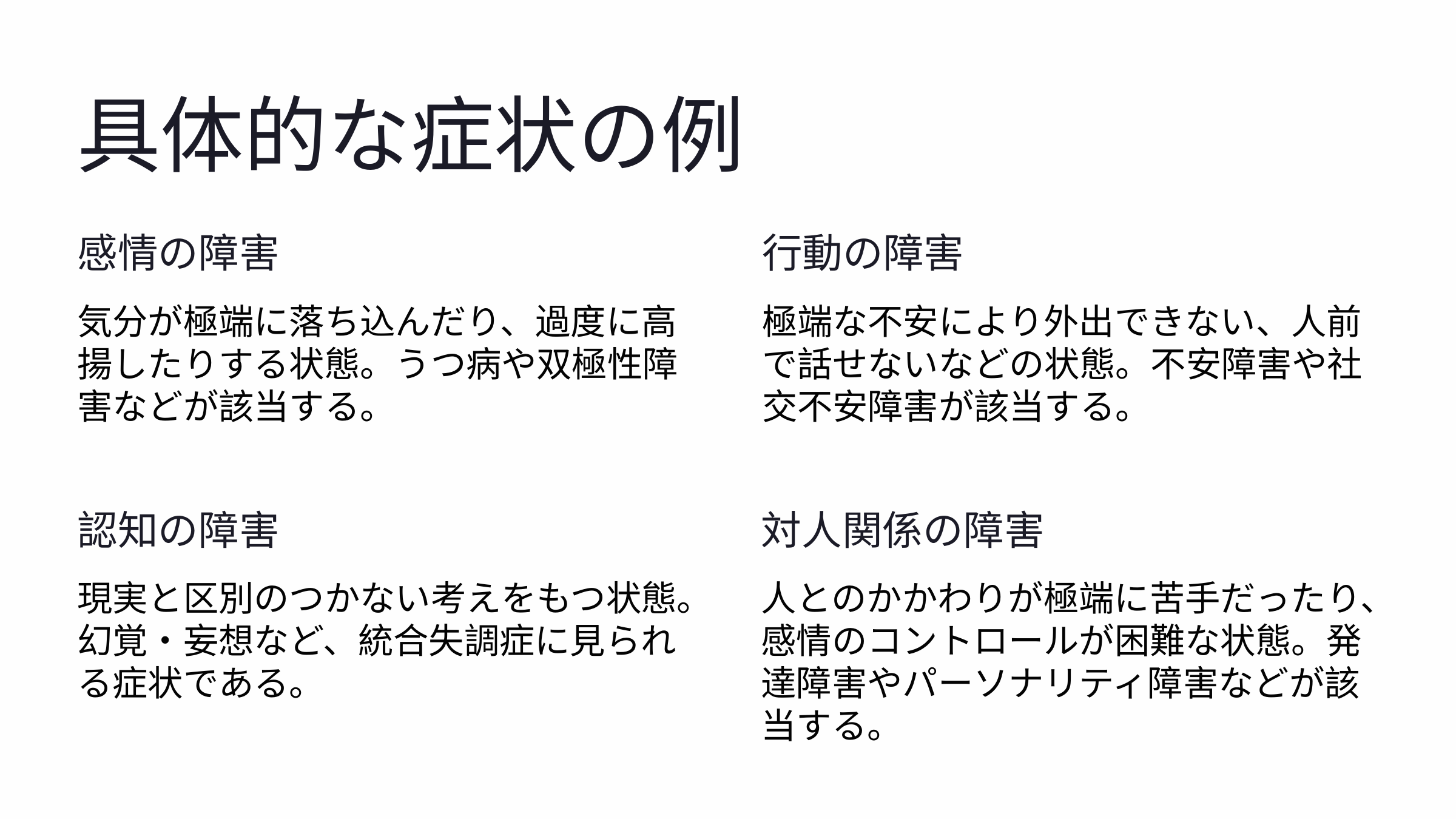

具体的な症状の例
感情の障害
行動の障害
気分が極端に落ち込んだり、過度に高揚したりする状態。うつ病や双極性障害などが該当する。
極端な不安により外出できない、人前で話せないなどの状態。不安障害や社交不安障害が該当する。
対人関係の障害
認知の障害
現実と区別のつかない考えをもつ状態。幻覚・妄想など、統合失調症に見られる症状である。
人とのかかわりが極端に苦手だったり、感情のコントロールが困難な状態。発達障害やパーソナリティ障害などが該当する。